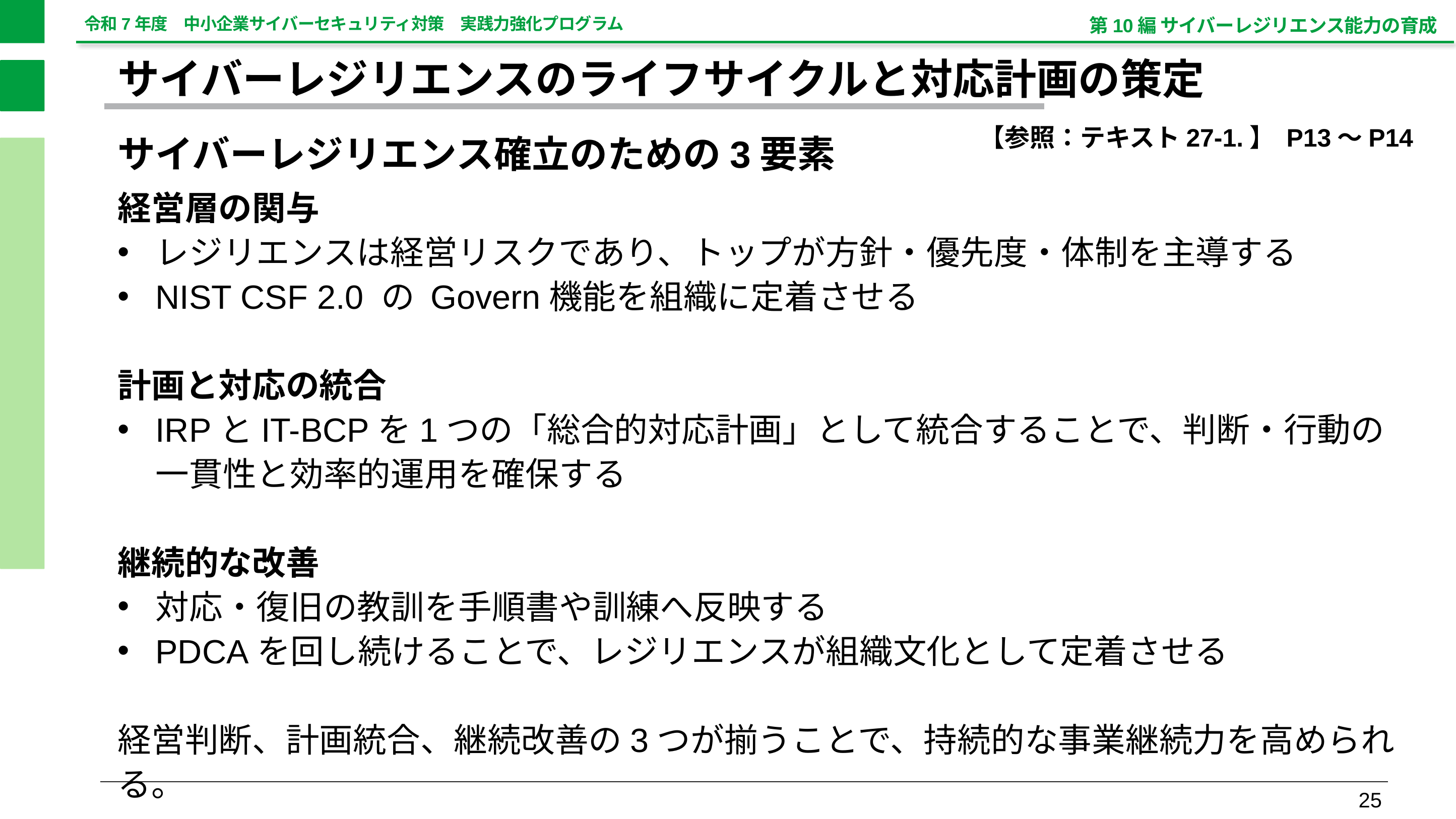

第10編 サイバーレジリエンス能力の育成
サイバーレジリエンスのライフサイクルと対応計画の策定
【参照：テキスト27-1.】 P13～P14

サイバーレジリエンス確立のための3要素
経営層の関与
レジリエンスは経営リスクであり、トップが方針・優先度・体制を主導する
NIST CSF 2.0 の Govern機能を組織に定着させる

計画と対応の統合
IRPとIT-BCPを1つの「総合的対応計画」として統合することで、判断・行動の一貫性と効率的運用を確保する

継続的な改善
対応・復旧の教訓を手順書や訓練へ反映する
PDCAを回し続けることで、レジリエンスが組織文化として定着させる

経営判断、計画統合、継続改善の3つが揃うことで、持続的な事業継続力を高められる。